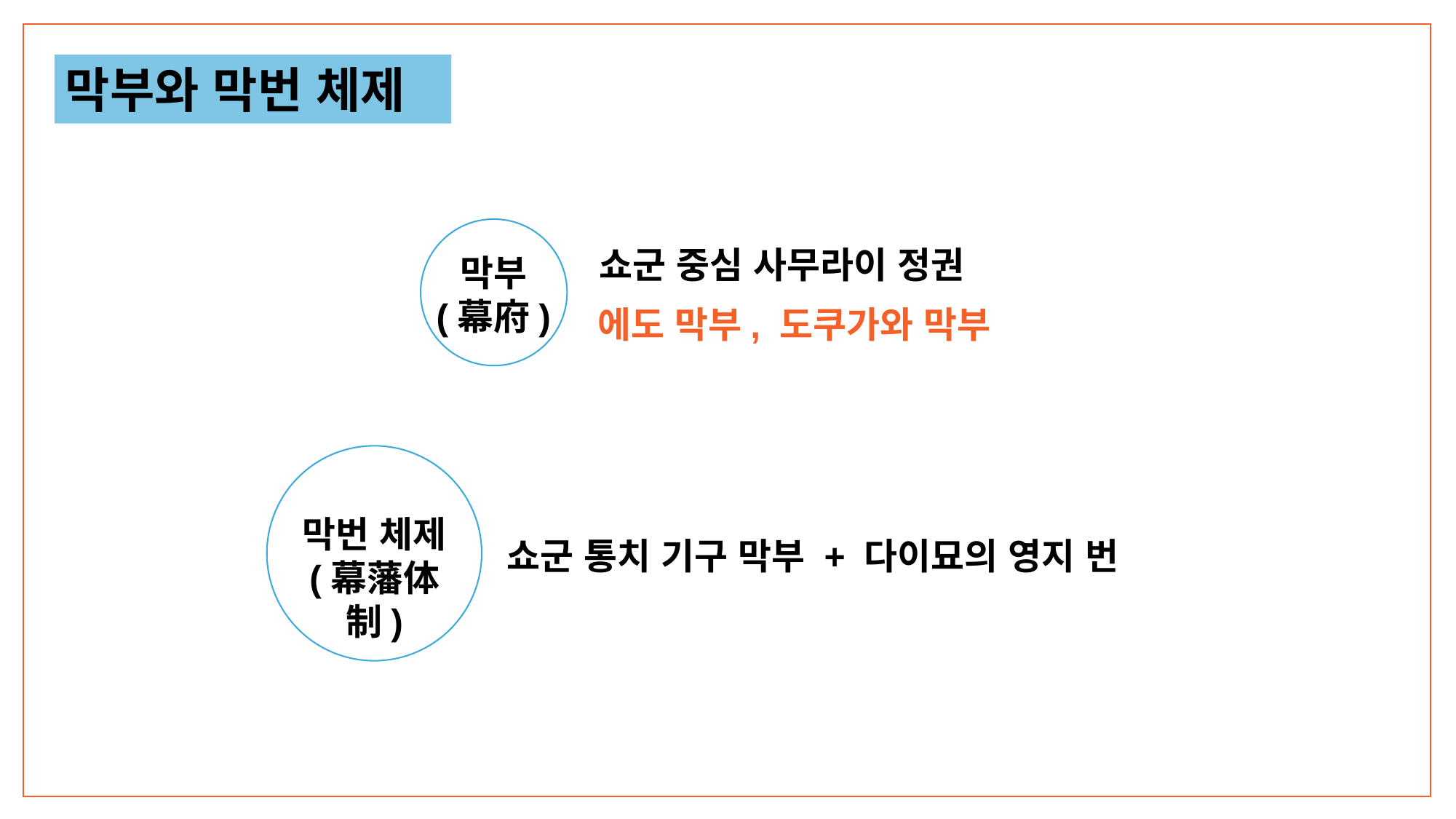

막부와 막번 체제

쇼군 중심 사무라이 정권
막부
(幕府)
에도 막부, 도쿠가와 막부

막번 체제
(幕藩体制)
쇼군 통치 기구 막부 + 다이묘의 영지 번